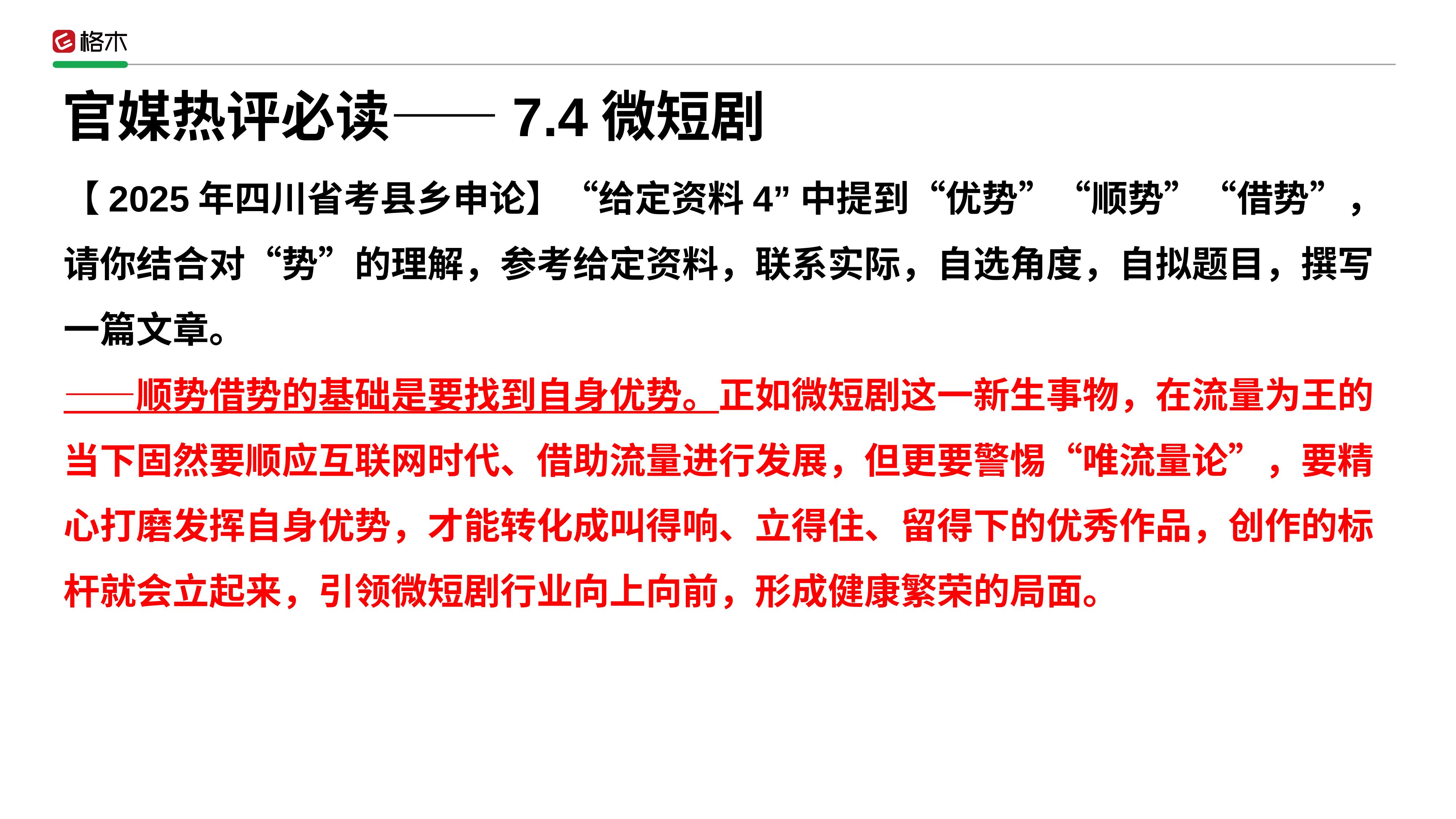

官媒热评必读——7.4微短剧
【2025年四川省考县乡申论】“给定资料4”中提到“优势”“顺势”“借势”，请你结合对“势”的理解，参考给定资料，联系实际，自选角度，自拟题目，撰写一篇文章。
——顺势借势的基础是要找到自身优势。正如微短剧这一新生事物，在流量为王的当下固然要顺应互联网时代、借助流量进行发展，但更要警惕“唯流量论”，要精心打磨发挥自身优势，才能转化成叫得响、立得住、留得下的优秀作品，创作的标杆就会立起来，引领微短剧行业向上向前，形成健康繁荣的局面。